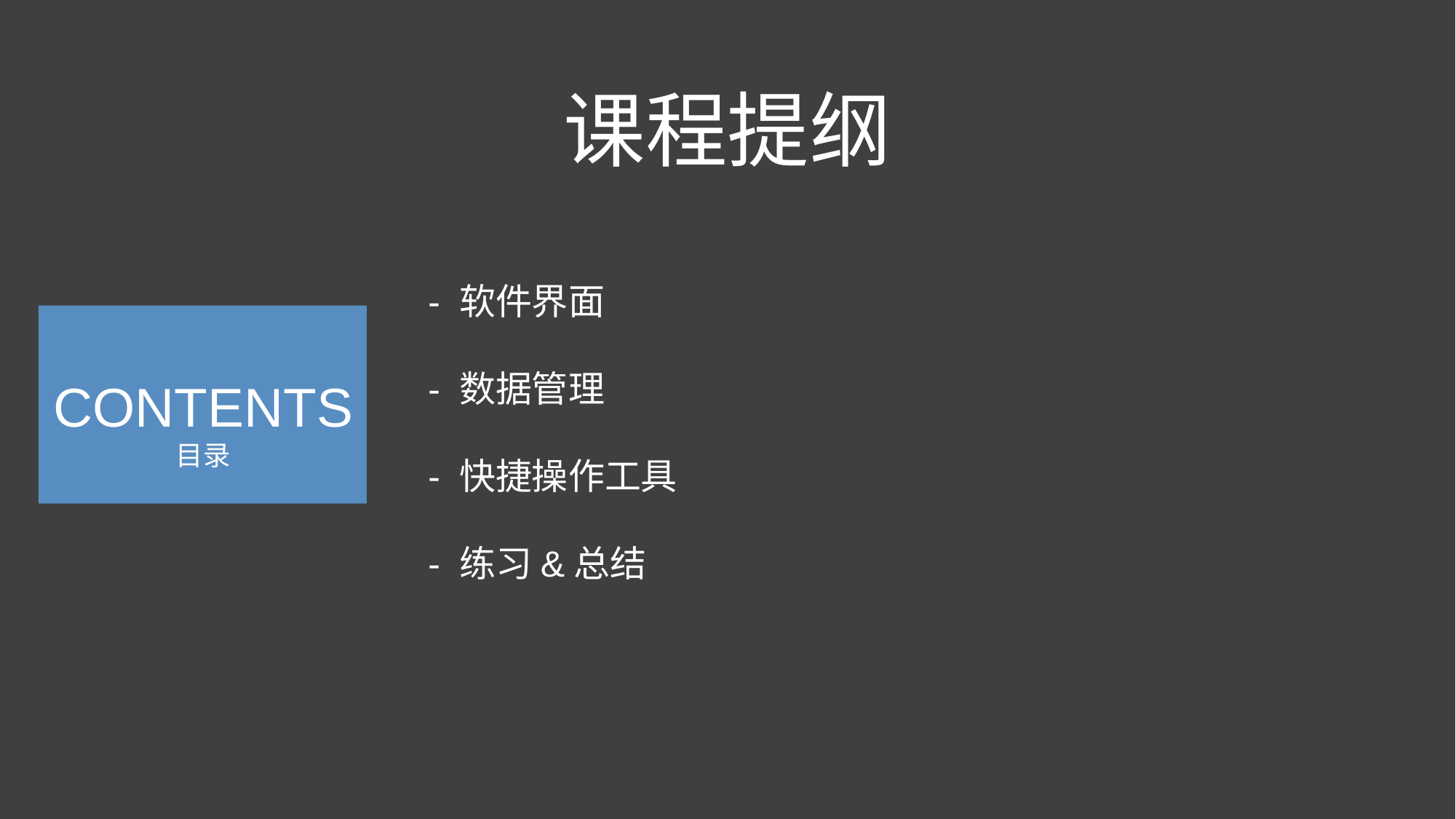

课程提纲
# - 软件界面 - 数据管理 - 快捷操作工具 - 练习&总结